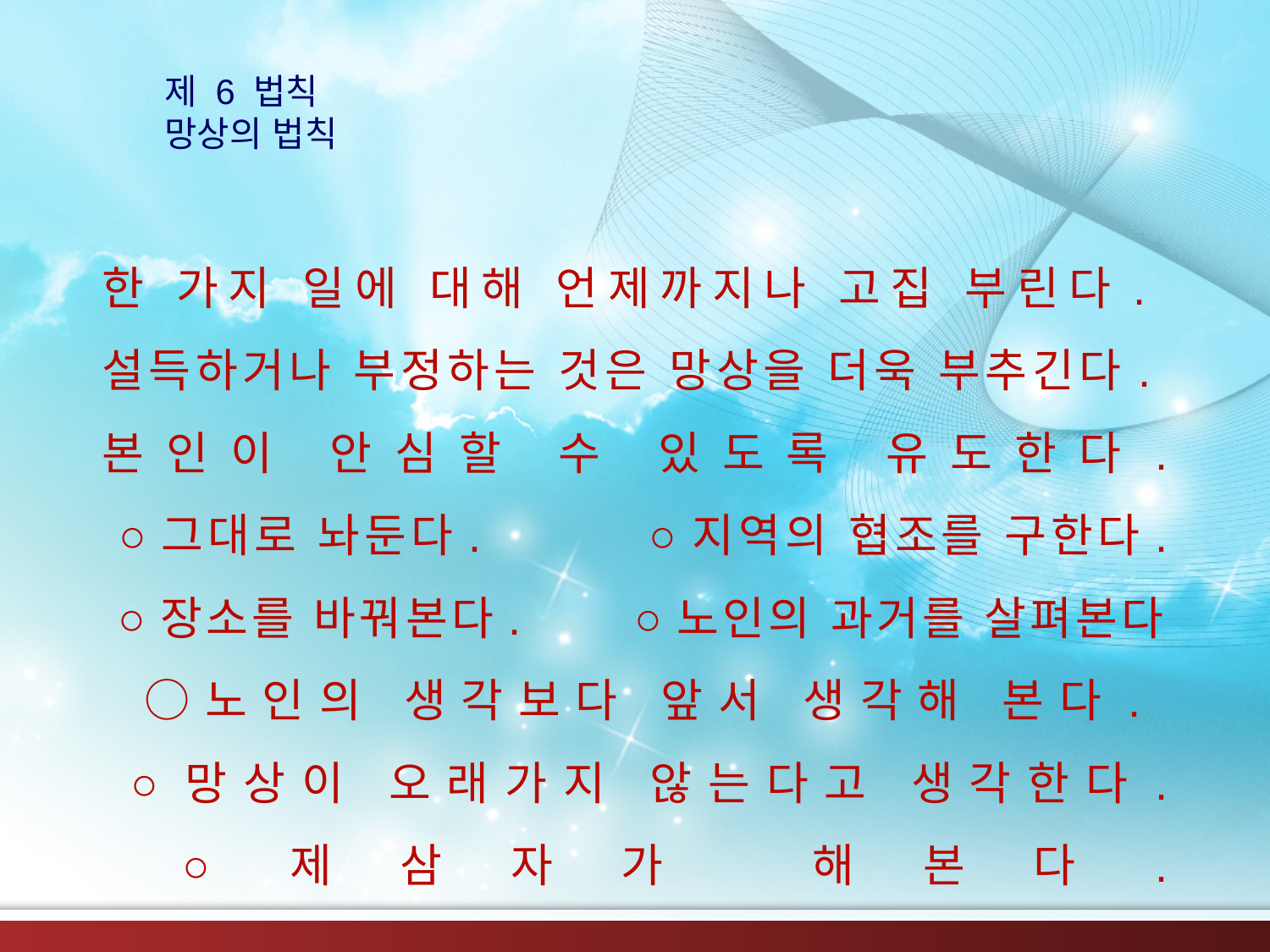

제 6 법칙
망상의 법칙
# 한 가지 일에 대해 언제까지나 고집 부린다. 설득하거나 부정하는 것은 망상을 더욱 부추긴다. 본인이 안심할 수 있도록 유도한다. ○그대로 놔둔다.          ○지역의 협조를 구한다. ○장소를 바꿔본다.       ○노인의 과거를 살펴본다 ○노인의 생각보다 앞서 생각해 본다. ○망상이 오래가지 않는다고 생각한다. ○제삼자가 해본다.